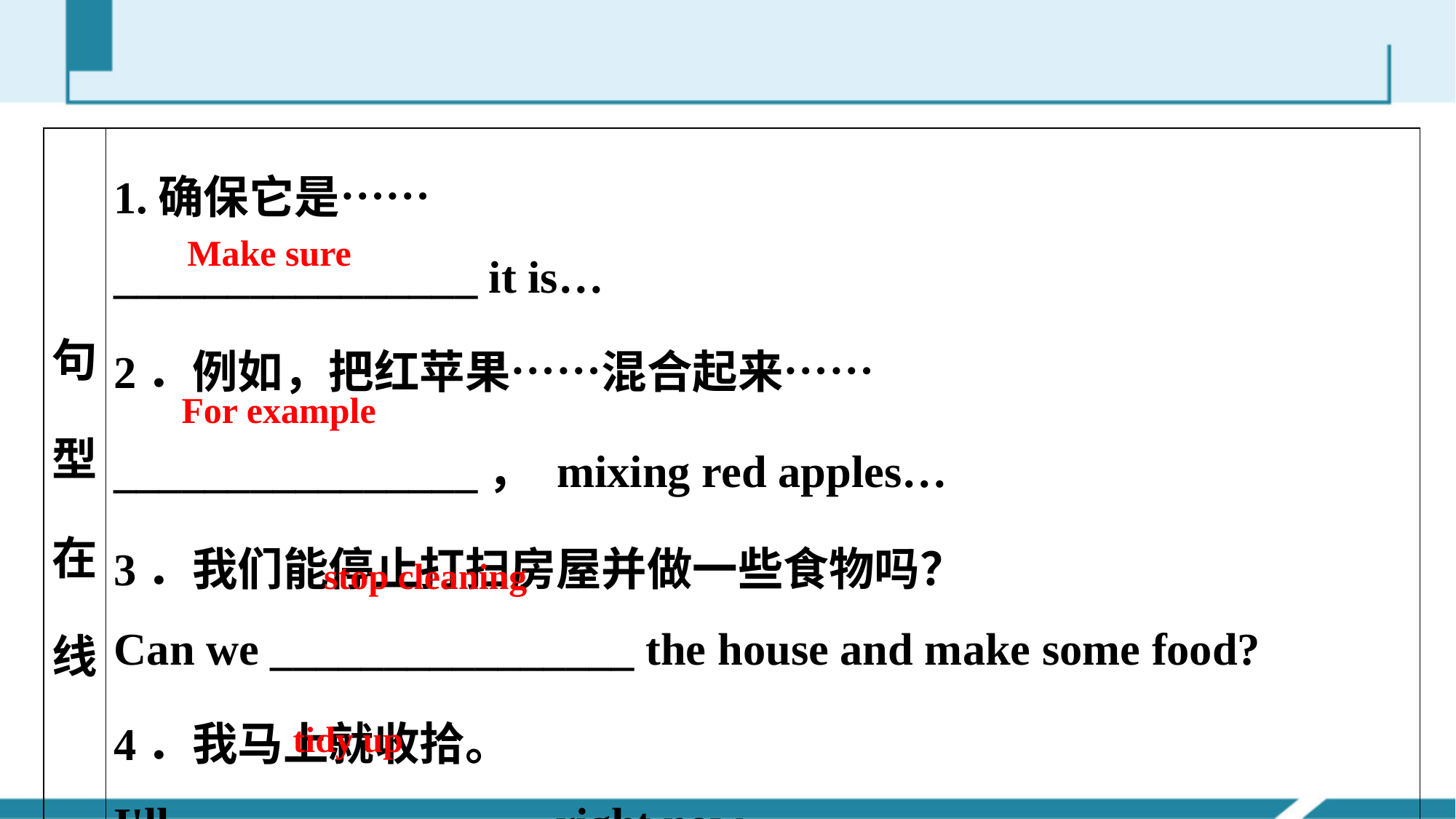

| 句型在线 | 1.确保它是…… \_\_\_\_\_\_\_\_\_\_\_\_\_\_\_\_ it is… 2．例如，把红苹果……混合起来…… \_\_\_\_\_\_\_\_\_\_\_\_\_\_\_\_， mixing red apples… 3．我们能停止打扫房屋并做一些食物吗？ Can we \_\_\_\_\_\_\_\_\_\_\_\_\_\_\_\_ the house and make some food? 4．我马上就收拾。 I'll \_\_\_\_\_\_\_\_\_\_\_\_\_\_\_\_ right now. |
| --- | --- |
Make sure
For example
stop cleaning
tidy up